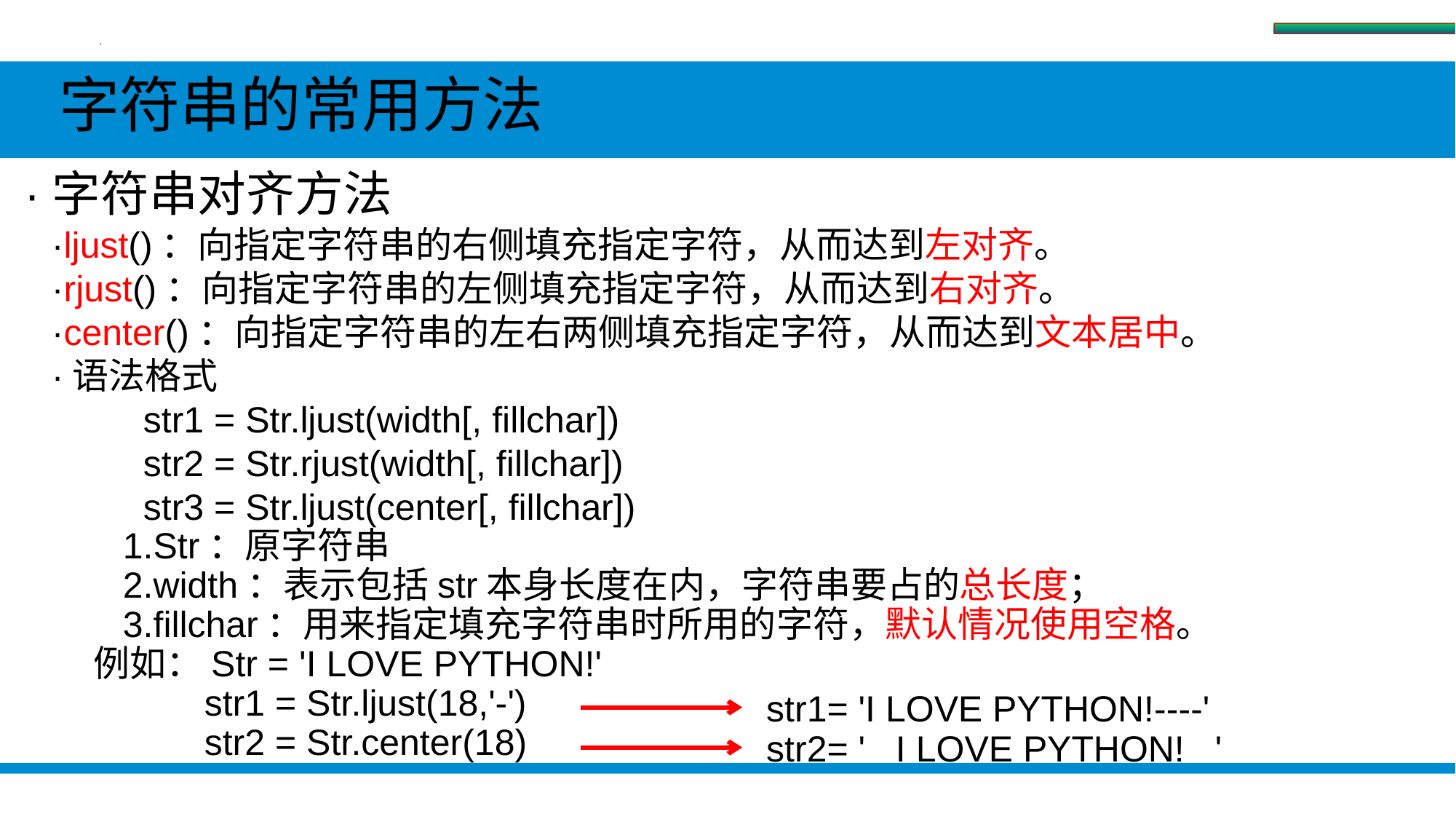

字符串

  字符串的常用方法
 ·字符串对齐方法
    ·ljust()：向指定字符串的右侧填充指定字符，从而达到左对齐。
    ·rjust()：向指定字符串的左侧填充指定字符，从而达到右对齐。
    ·center()：向指定字符串的左右两侧填充指定字符，从而达到文本居中。
    ·语法格式
             str1 = Str.ljust(width[, fillchar])
             str2 = Str.rjust(width[, fillchar])
             str3 = Str.ljust(center[, fillchar])
           1.Str：原字符串
           2.width：表示包括str本身长度在内，字符串要占的总长度；
           3.fillchar：用来指定填充字符串时所用的字符，默认情况使用空格。
         例如：Str = 'I LOVE PYTHON!'
                   str1 = Str.ljust(18,'-')
                   str2 = Str.center(18)
str1= 'I LOVE PYTHON!----'
str2= '   I LOVE PYTHON!   '
#